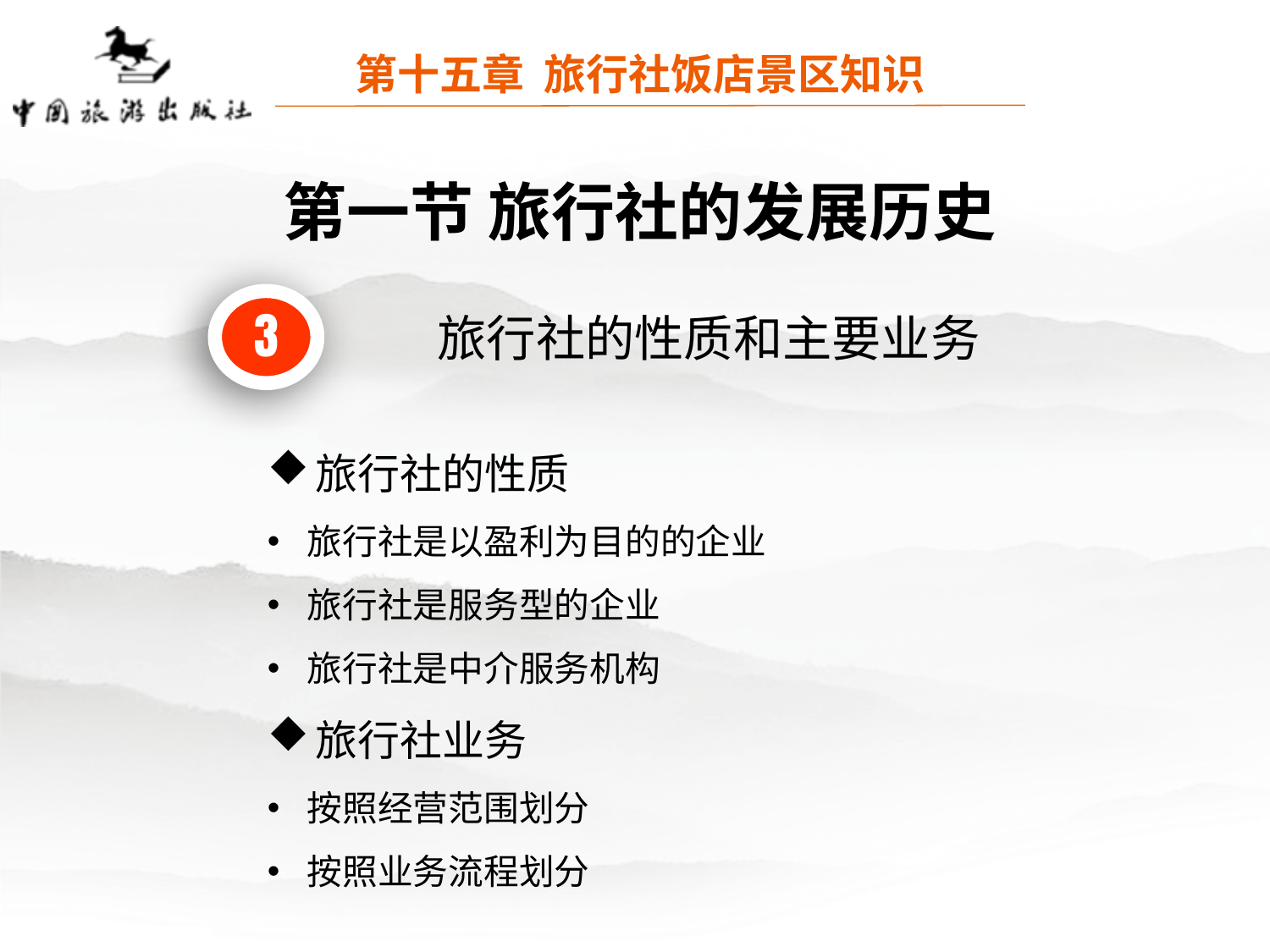

第十五章  旅行社饭店景区知识
第一节 旅行社的发展历史
3
旅行社的性质和主要业务
旅行社的性质
旅行社是以盈利为目的的企业
旅行社是服务型的企业
旅行社是中介服务机构
旅行社业务
按照经营范围划分
按照业务流程划分